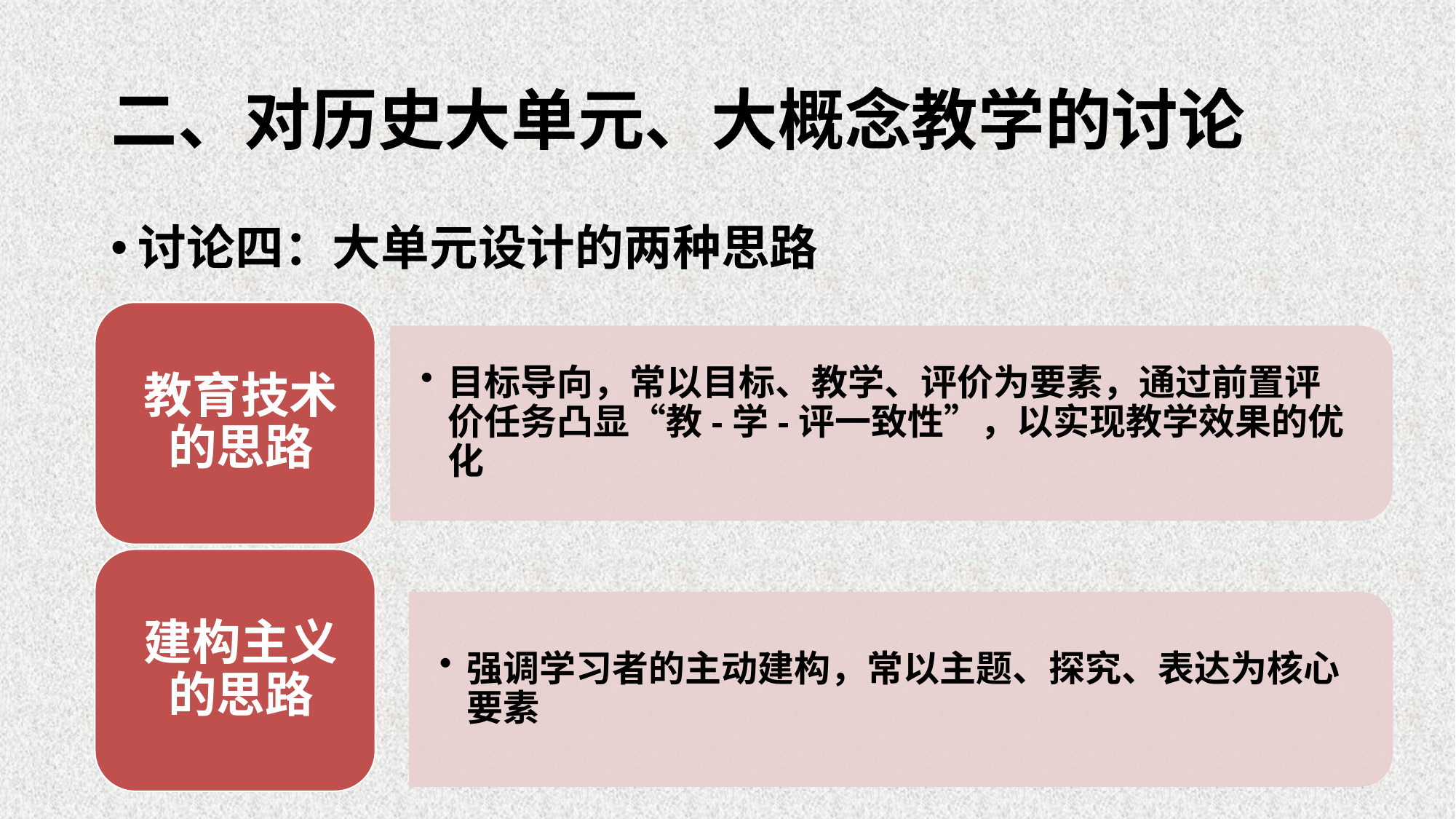

# 二、对历史大单元、大概念教学的讨论
讨论四：大单元设计的两种思路

目标导向，常以目标、教学、评价为要素，通过前置评价任务凸显“教-学-评一致性”，以实现教学效果的优化
教育技术的思路
强调学习者的主动建构，常以主题、探究、表达为核心要素
建构主义的思路